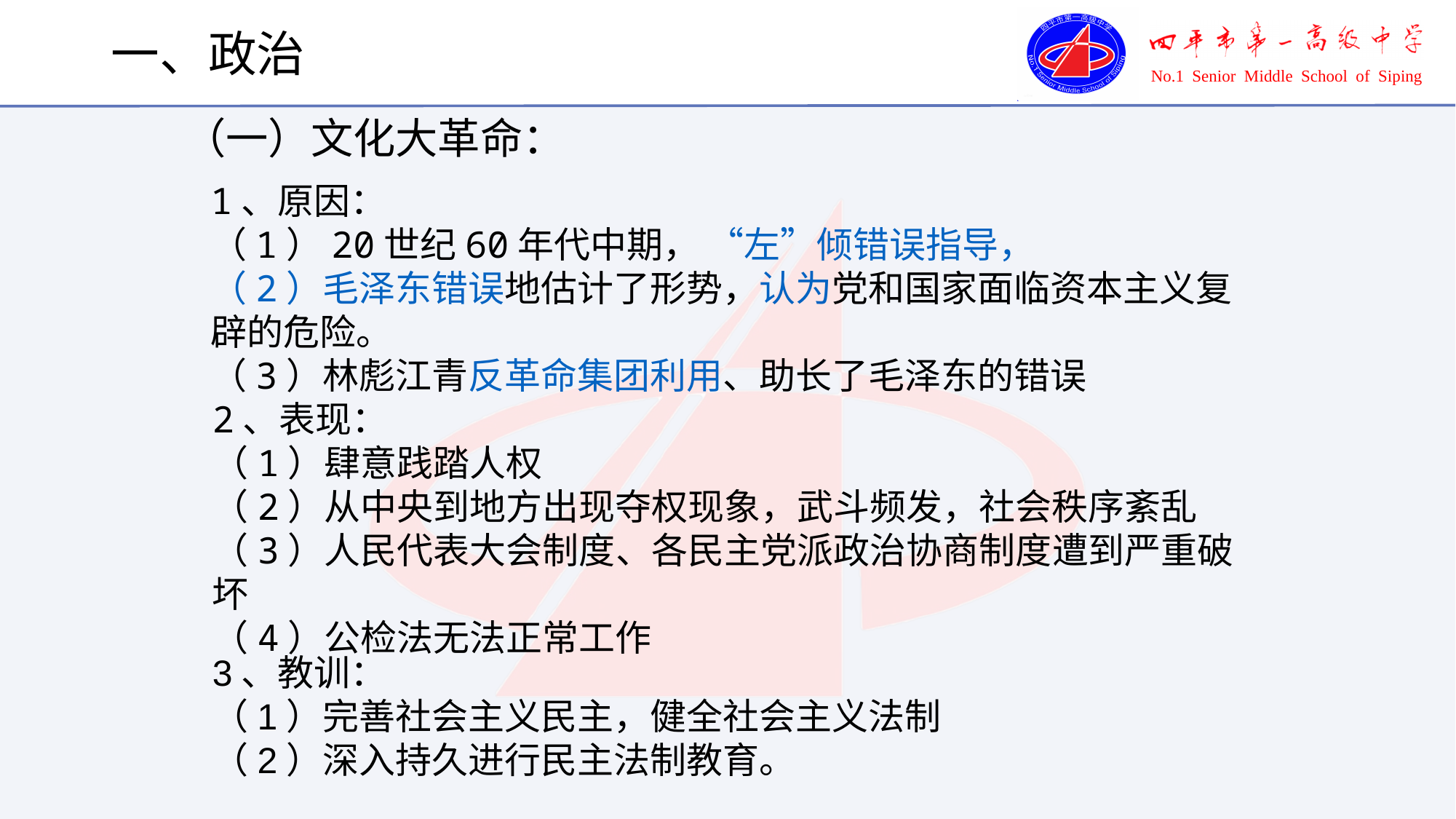

一、政治
（一）文化大革命：
1、原因：
（1）20世纪60年代中期， “左”倾错误指导，
（2）毛泽东错误地估计了形势，认为党和国家面临资本主义复辟的危险。
（3）林彪江青反革命集团利用、助长了毛泽东的错误

2、表现：
（1）肆意践踏人权
（2）从中央到地方出现夺权现象，武斗频发，社会秩序紊乱
（3）人民代表大会制度、各民主党派政治协商制度遭到严重破坏
（4）公检法无法正常工作
3、教训：
（1）完善社会主义民主，健全社会主义法制
（2）深入持久进行民主法制教育。